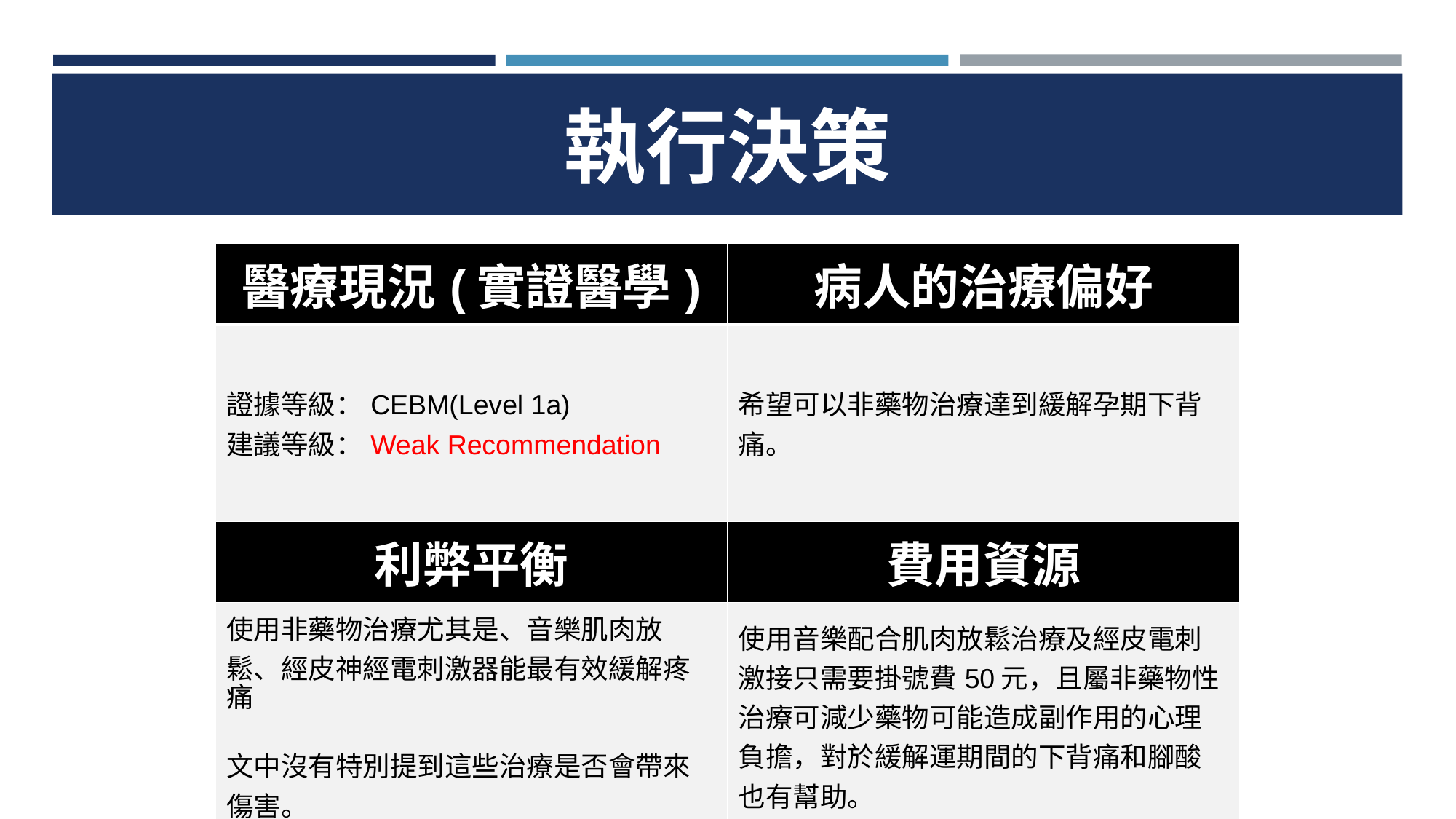

# 執行決策
| 醫療現況(實證醫學) | 病人的治療偏好 |
| --- | --- |
| 證據等級：CEBM(Level 1a) 建議等級：Weak Recommendation | 希望可以非藥物治療達到緩解孕期下背痛。 |
| 利弊平衡 | 費用資源 |
| 使用非藥物治療尤其是、音樂肌肉放鬆、經皮神經電刺激器能最有效緩解疼痛 文中沒有特別提到這些治療是否會帶來傷害。 | 使用音樂配合肌肉放鬆治療及經皮電刺激接只需要掛號費50元，且屬非藥物性治療可減少藥物可能造成副作用的心理負擔，對於緩解運期間的下背痛和腳酸也有幫助。 |